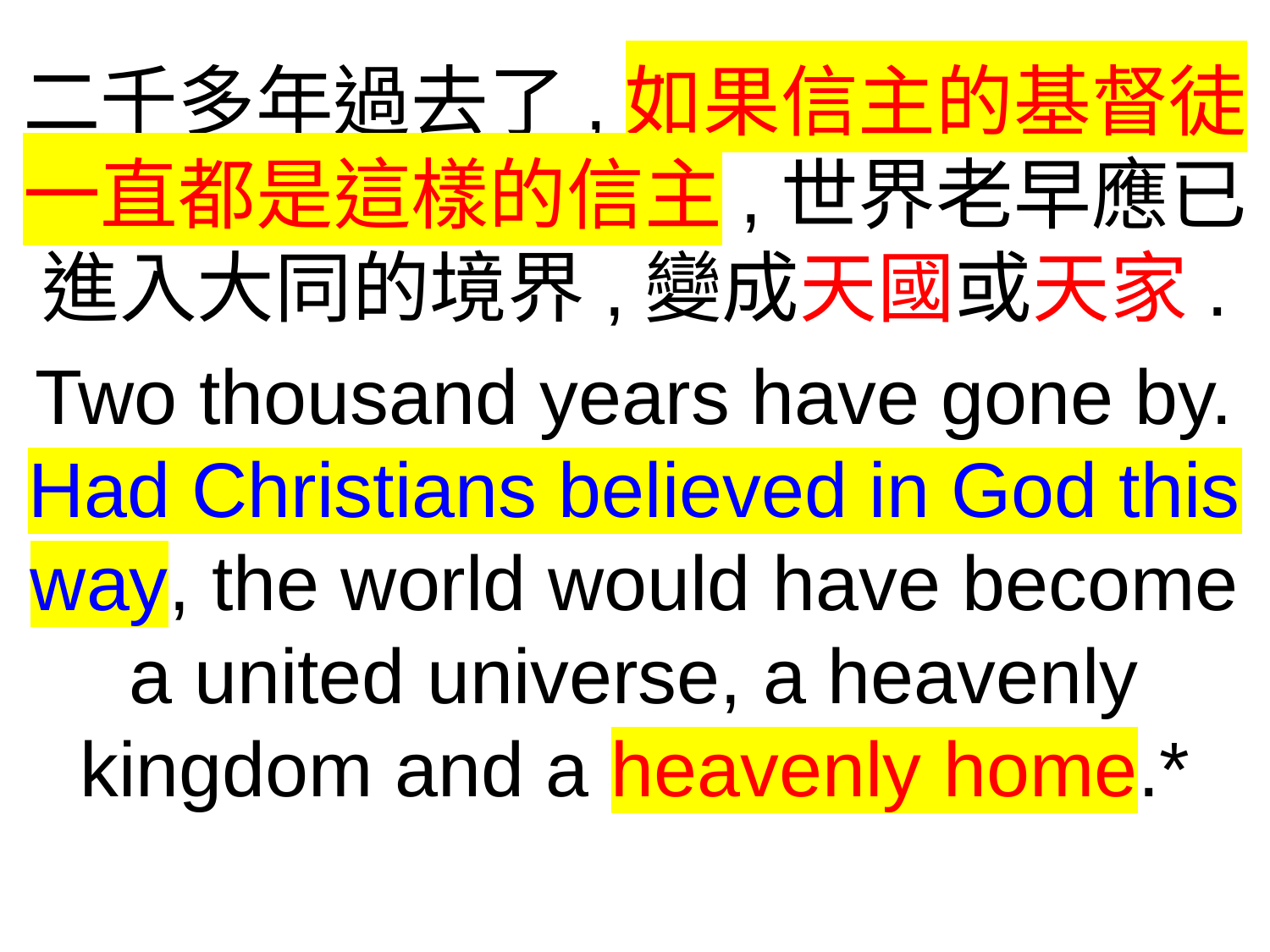

二千多年過去了,如果信主的基督徒一直都是這樣的信主,世界老早應已進入大同的境界,變成天國或天家.
Two thousand years have gone by. Had Christians believed in God this way, the world would have become a united universe, a heavenly kingdom and a heavenly home.*